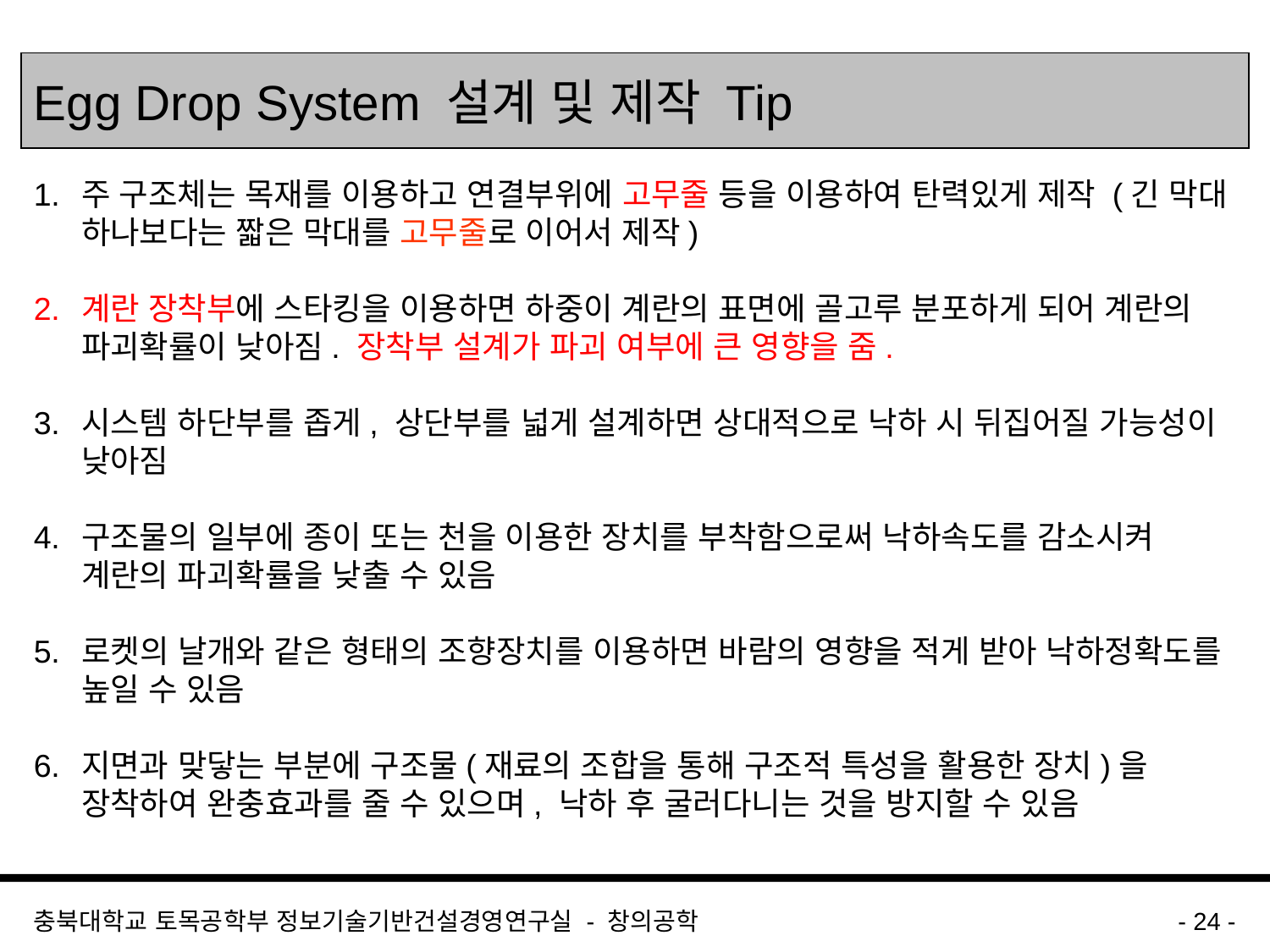

# Egg Drop System 설계 및 제작 Tip
주 구조체는 목재를 이용하고 연결부위에 고무줄 등을 이용하여 탄력있게 제작 (긴 막대 하나보다는 짧은 막대를 고무줄로 이어서 제작)

계란 장착부에 스타킹을 이용하면 하중이 계란의 표면에 골고루 분포하게 되어 계란의 파괴확률이 낮아짐. 장착부 설계가 파괴 여부에 큰 영향을 줌.

시스템 하단부를 좁게, 상단부를 넓게 설계하면 상대적으로 낙하 시 뒤집어질 가능성이 낮아짐

구조물의 일부에 종이 또는 천을 이용한 장치를 부착함으로써 낙하속도를 감소시켜 계란의 파괴확률을 낮출 수 있음

로켓의 날개와 같은 형태의 조향장치를 이용하면 바람의 영향을 적게 받아 낙하정확도를 높일 수 있음

지면과 맞닿는 부분에 구조물(재료의 조합을 통해 구조적 특성을 활용한 장치)을 장착하여 완충효과를 줄 수 있으며, 낙하 후 굴러다니는 것을 방지할 수 있음
충북대학교 토목공학부 정보기술기반건설경영연구실 - 창의공학
- 24 -